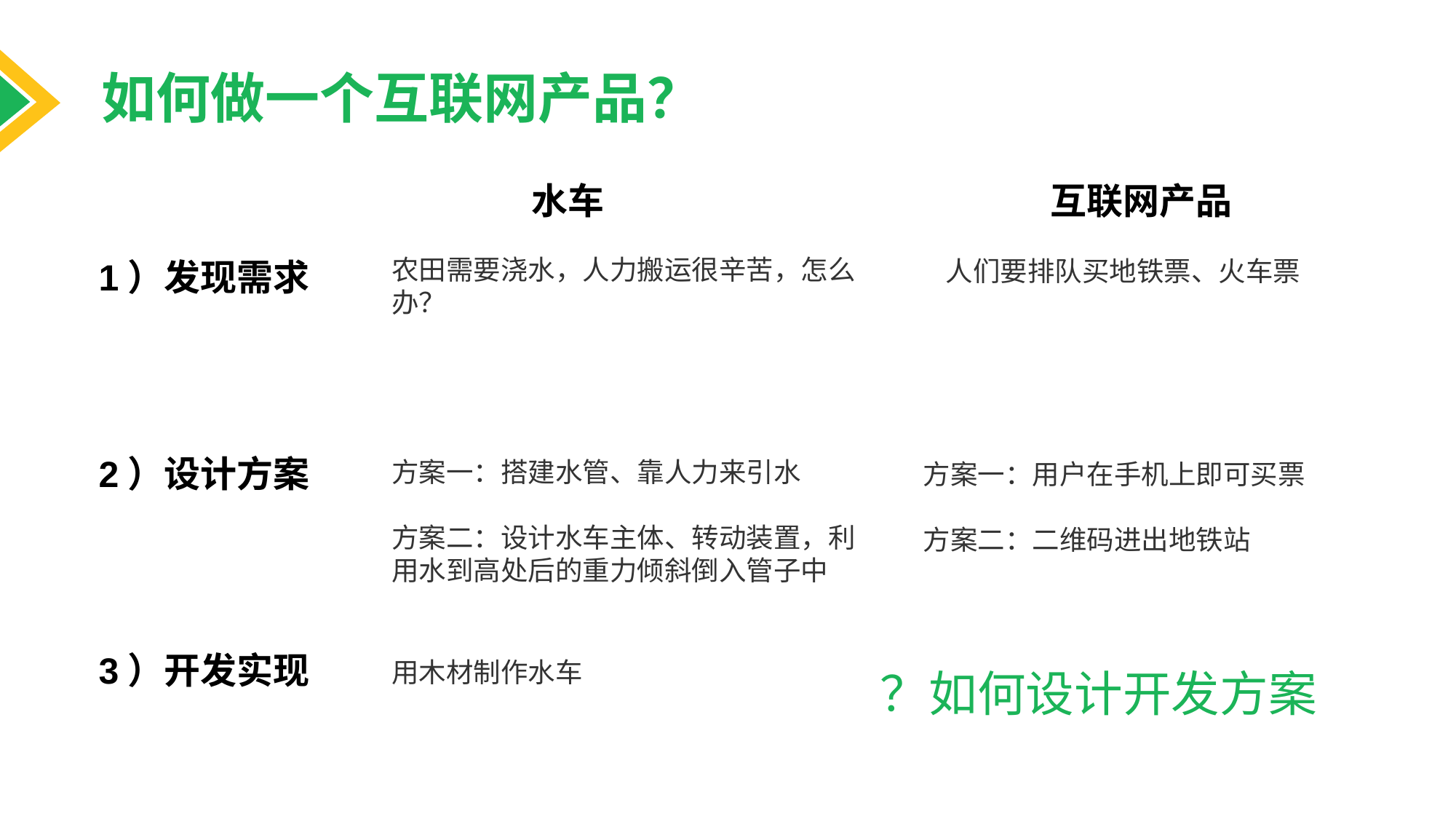

如何做一个互联网产品？

水车
互联网产品
1）发现需求

2）设计方案

3）开发实现

农田需要浇水，人力搬运很辛苦，怎么办？
人们要排队买地铁票、火车票
方案一：搭建水管、靠人力来引水

方案二：设计水车主体、转动装置，利用水到高处后的重力倾斜倒入管子中
方案一：用户在手机上即可买票

方案二：二维码进出地铁站
用木材制作水车
？如何设计开发方案